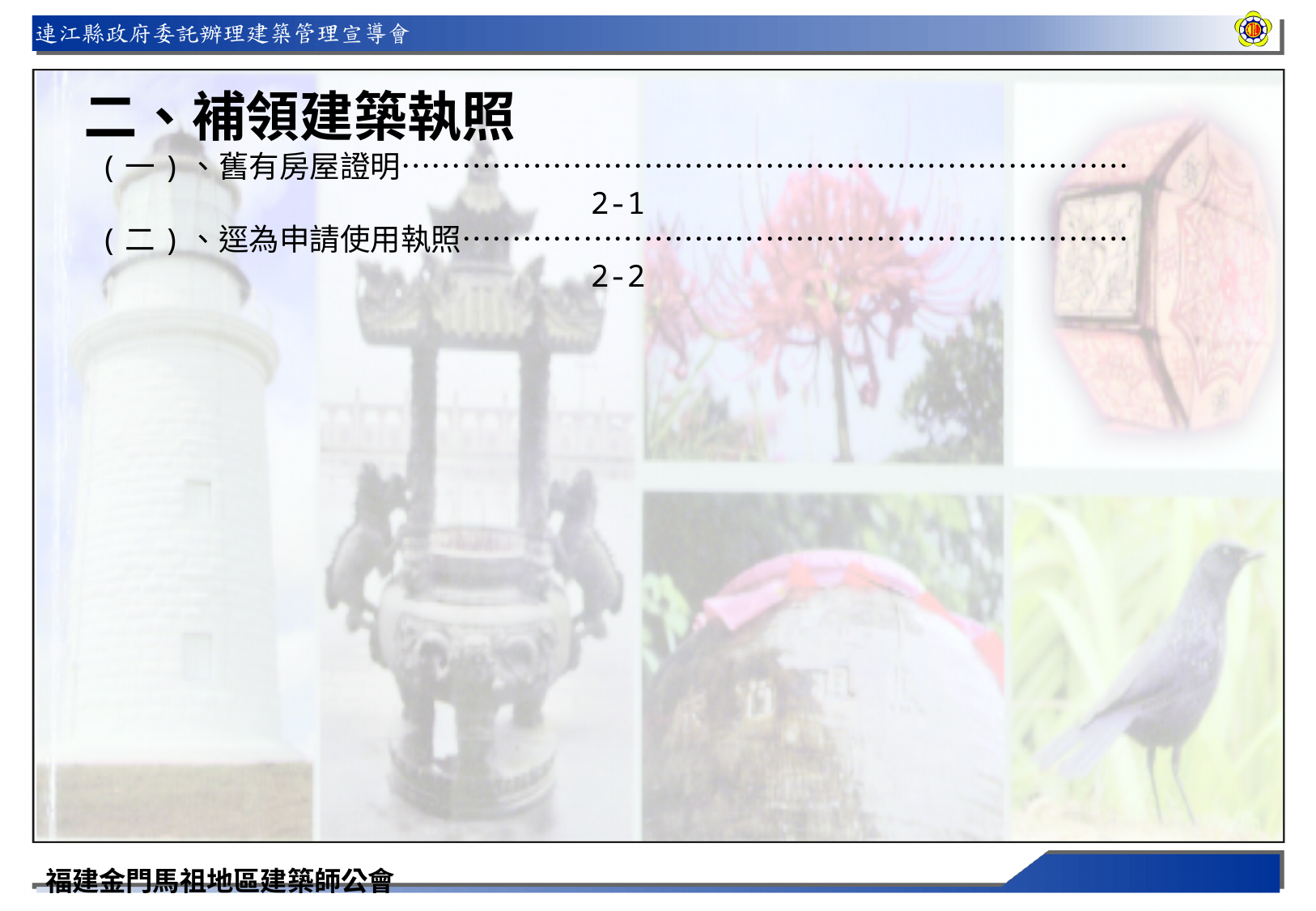

二、補領建築執照
(一)、舊有房屋證明………………………………………………………………2-1
(二)、逕為申請使用執照…………………………………………………………2-2
福建金門馬祖地區建築師公會